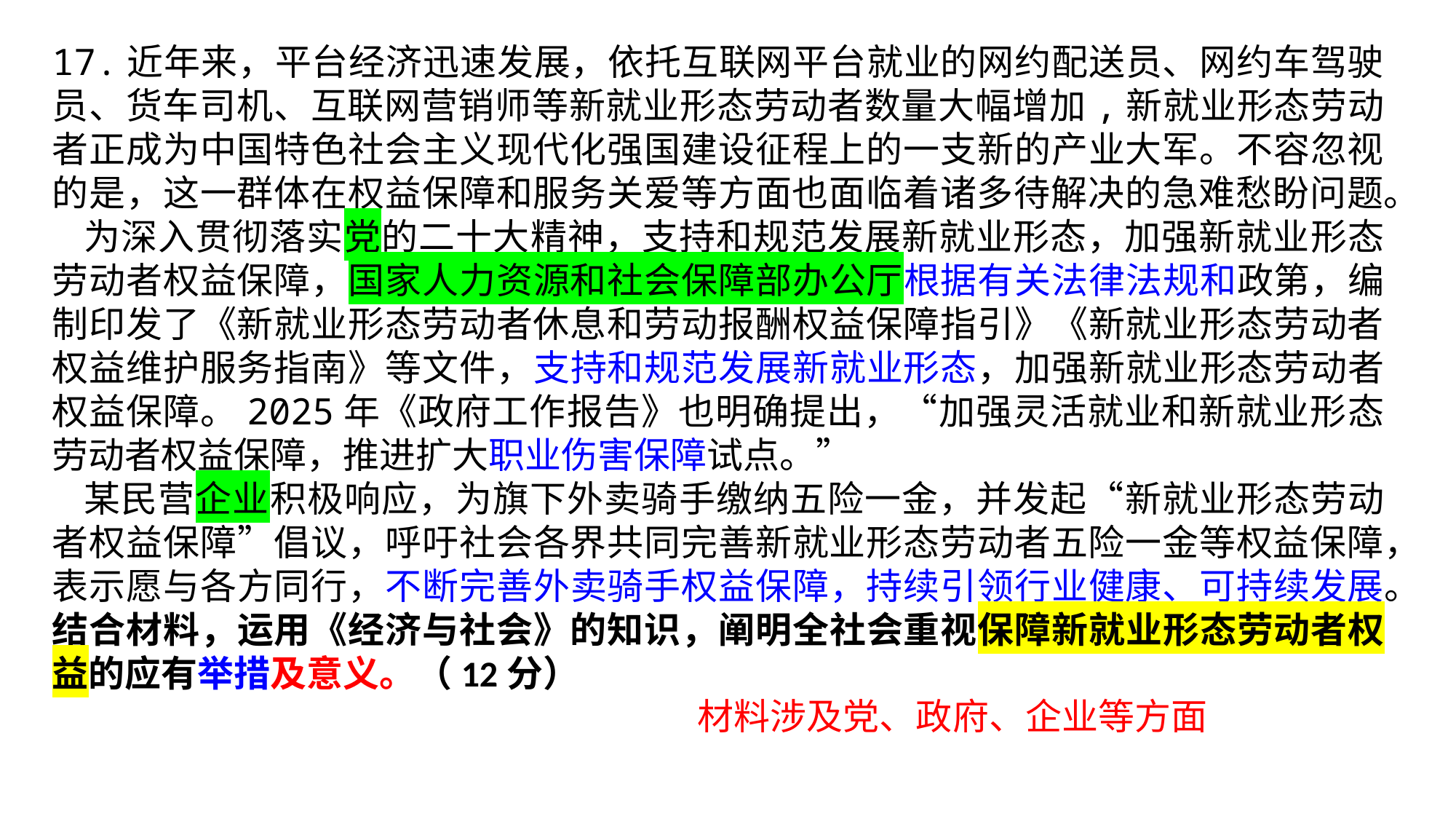

17.近年来，平台经济迅速发展，依托互联网平台就业的网约配送员、网约车驾驶员、货车司机、互联网营销师等新就业形态劳动者数量大幅增加,新就业形态劳动者正成为中国特色社会主义现代化强国建设征程上的一支新的产业大军。不容忽视的是，这一群体在权益保障和服务关爱等方面也面临着诸多待解决的急难愁盼问题。
为深入贯彻落实党的二十大精神，支持和规范发展新就业形态，加强新就业形态劳动者权益保障，国家人力资源和社会保障部办公厅根据有关法律法规和政第，编制印发了《新就业形态劳动者休息和劳动报酬权益保障指引》《新就业形态劳动者权益维护服务指南》等文件，支持和规范发展新就业形态，加强新就业形态劳动者权益保障。2025年《政府工作报告》也明确提出，“加强灵活就业和新就业形态劳动者权益保障，推进扩大职业伤害保障试点。”
某民营企业积极响应，为旗下外卖骑手缴纳五险一金，并发起“新就业形态劳动者权益保障”倡议，呼吁社会各界共同完善新就业形态劳动者五险一金等权益保障，表示愿与各方同行，不断完善外卖骑手权益保障，持续引领行业健康、可持续发展。
结合材料，运用《经济与社会》的知识，阐明全社会重视保障新就业形态劳动者权益的应有举措及意义。（12分）
材料涉及党、政府、企业等方面